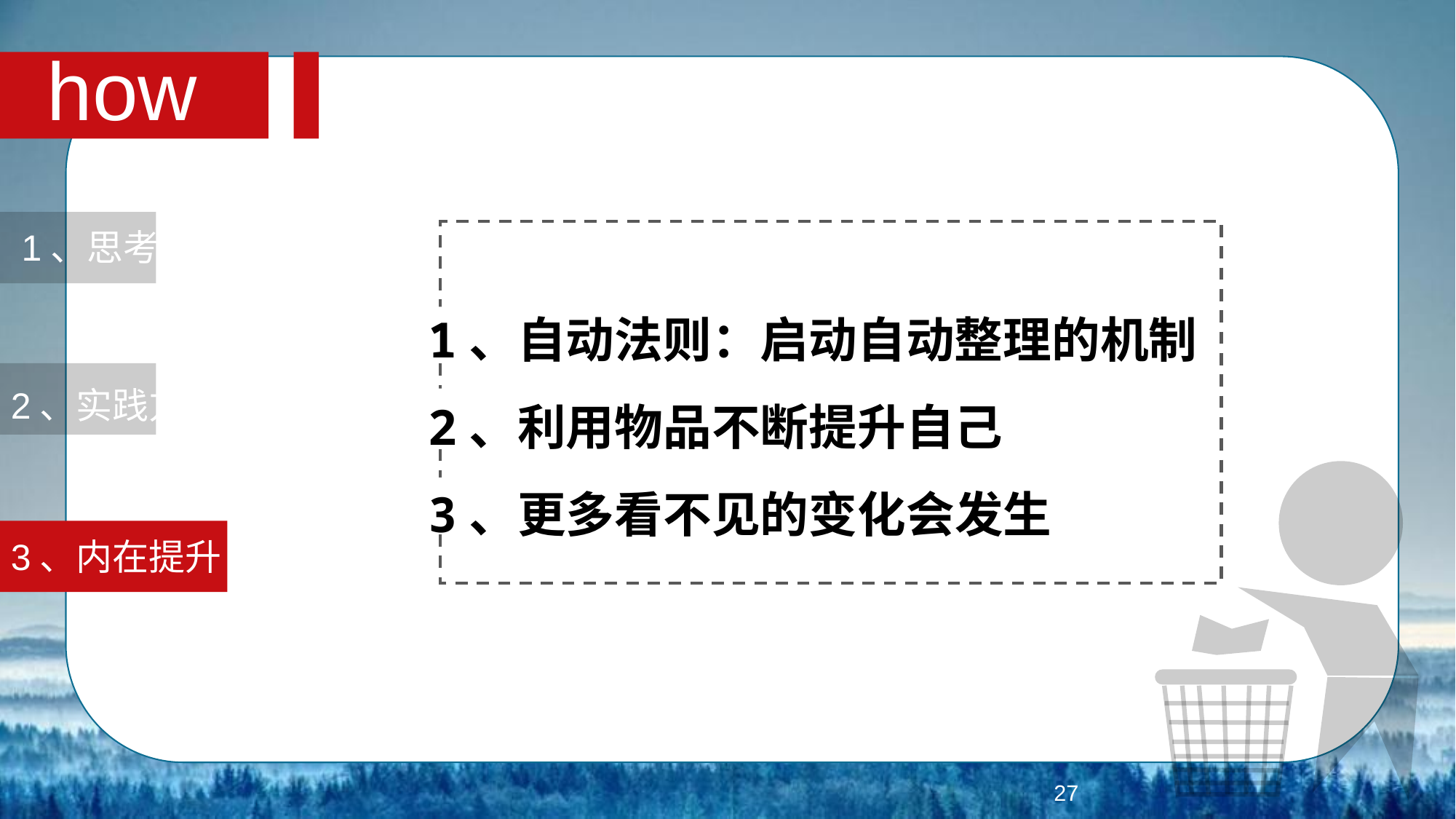

how

1、思考法则

1、自动法则：启动自动整理的机制
2、利用物品不断提升自己
3、更多看不见的变化会发生

2、实践方法

3、内在提升